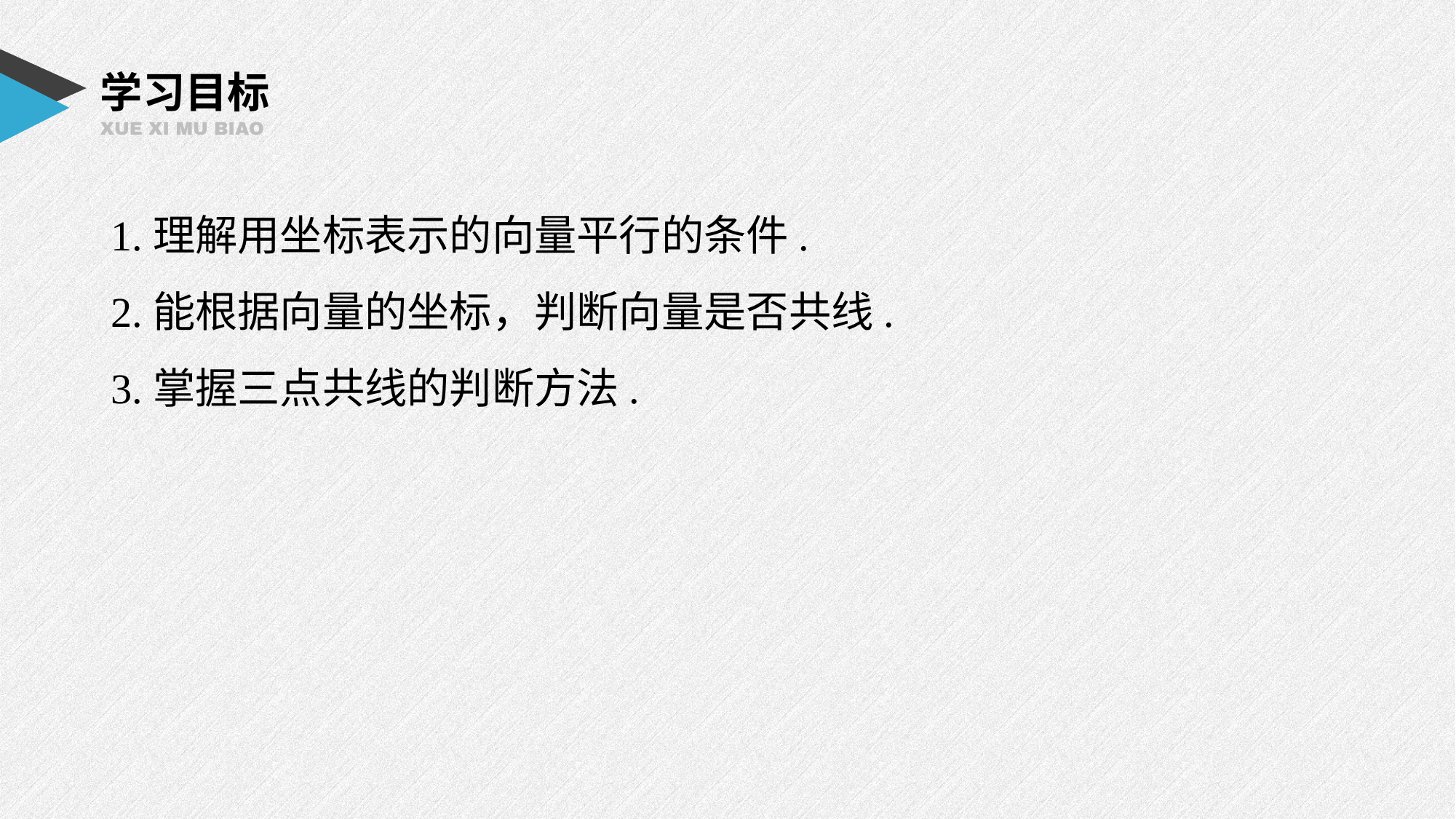

学习目标

XUE XI MU BIAO
1.理解用坐标表示的向量平行的条件.
2.能根据向量的坐标，判断向量是否共线.
3.掌握三点共线的判断方法.